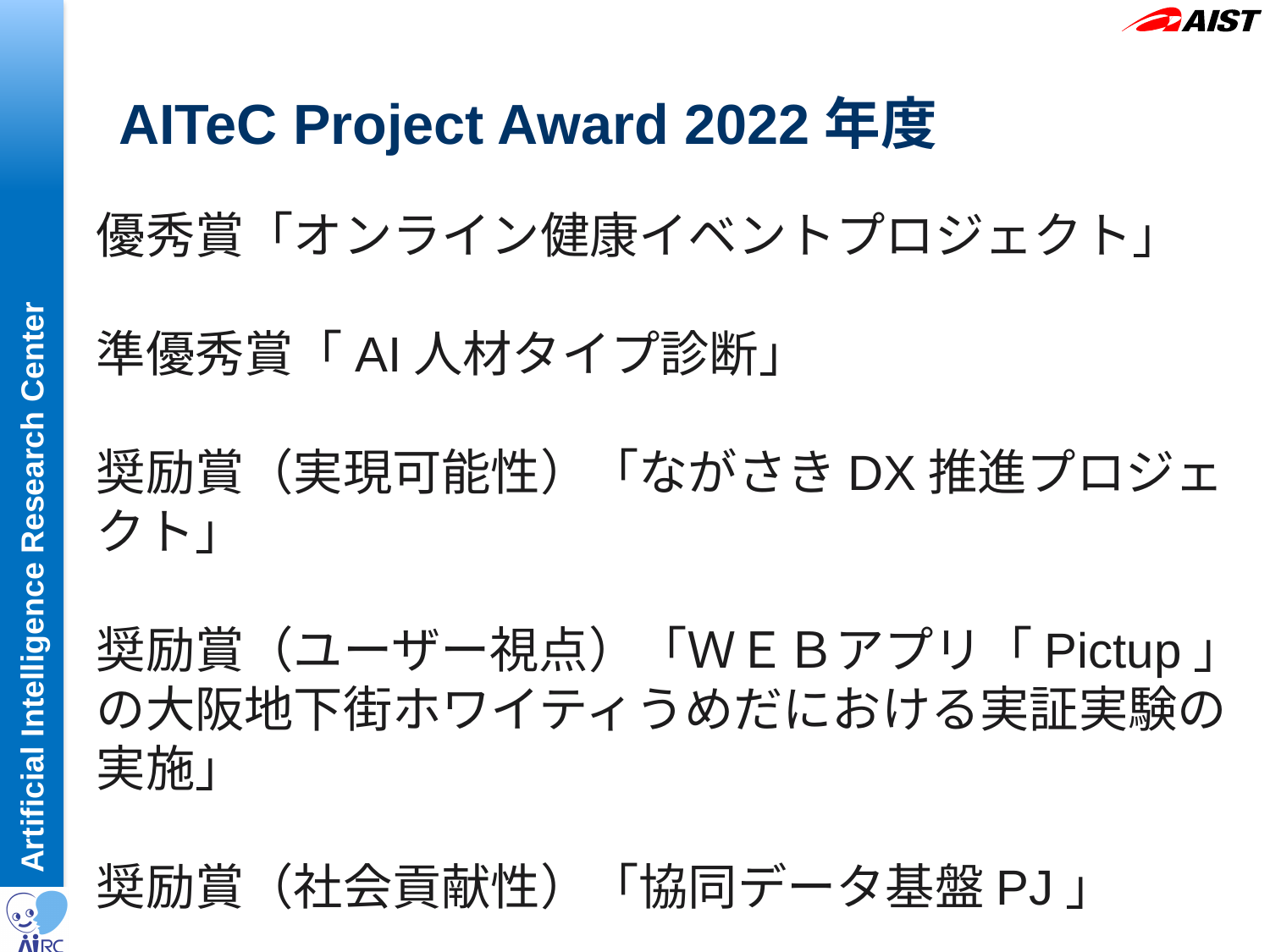

# AITeC Project Award 2022年度
優秀賞「オンライン健康イベントプロジェクト」

準優秀賞「AI人材タイプ診断」

奨励賞（実現可能性）「ながさきDX推進プロジェクト」

奨励賞（ユーザー視点）「ＷＥＢアプリ「Pictup」の大阪地下街ホワイティうめだにおける実証実験の実施」

奨励賞（社会貢献性）「協同データ基盤PJ」